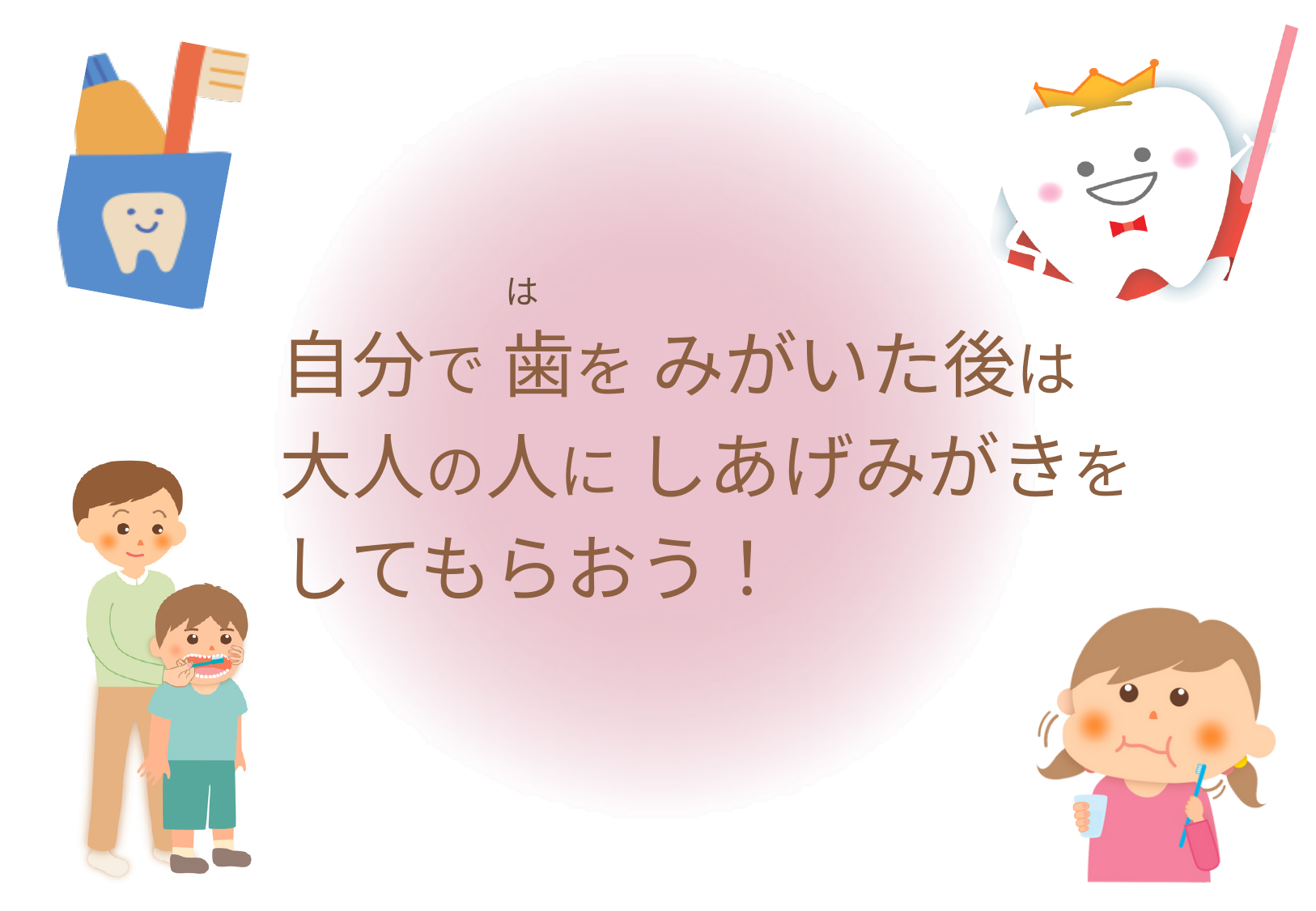

は
 自分で 歯を みがいた後は
 大人の人に しあげみがきを
 してもらおう！